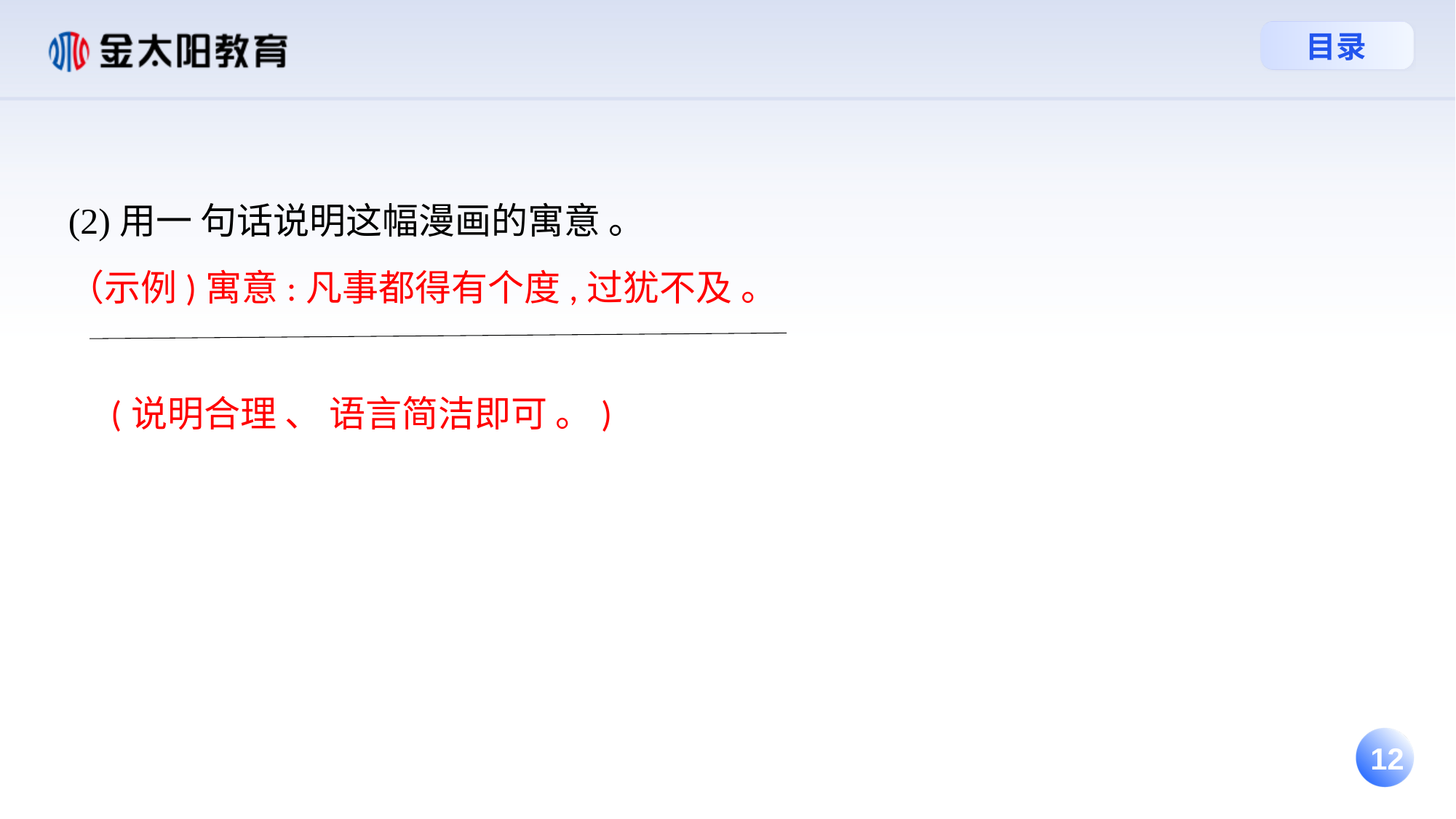

(2)用一 句话说明这幅漫画的寓意 。
（示例)寓意:凡事都得有个度,过犹不及 。
 (说明合理 、 语言简洁即可 。)